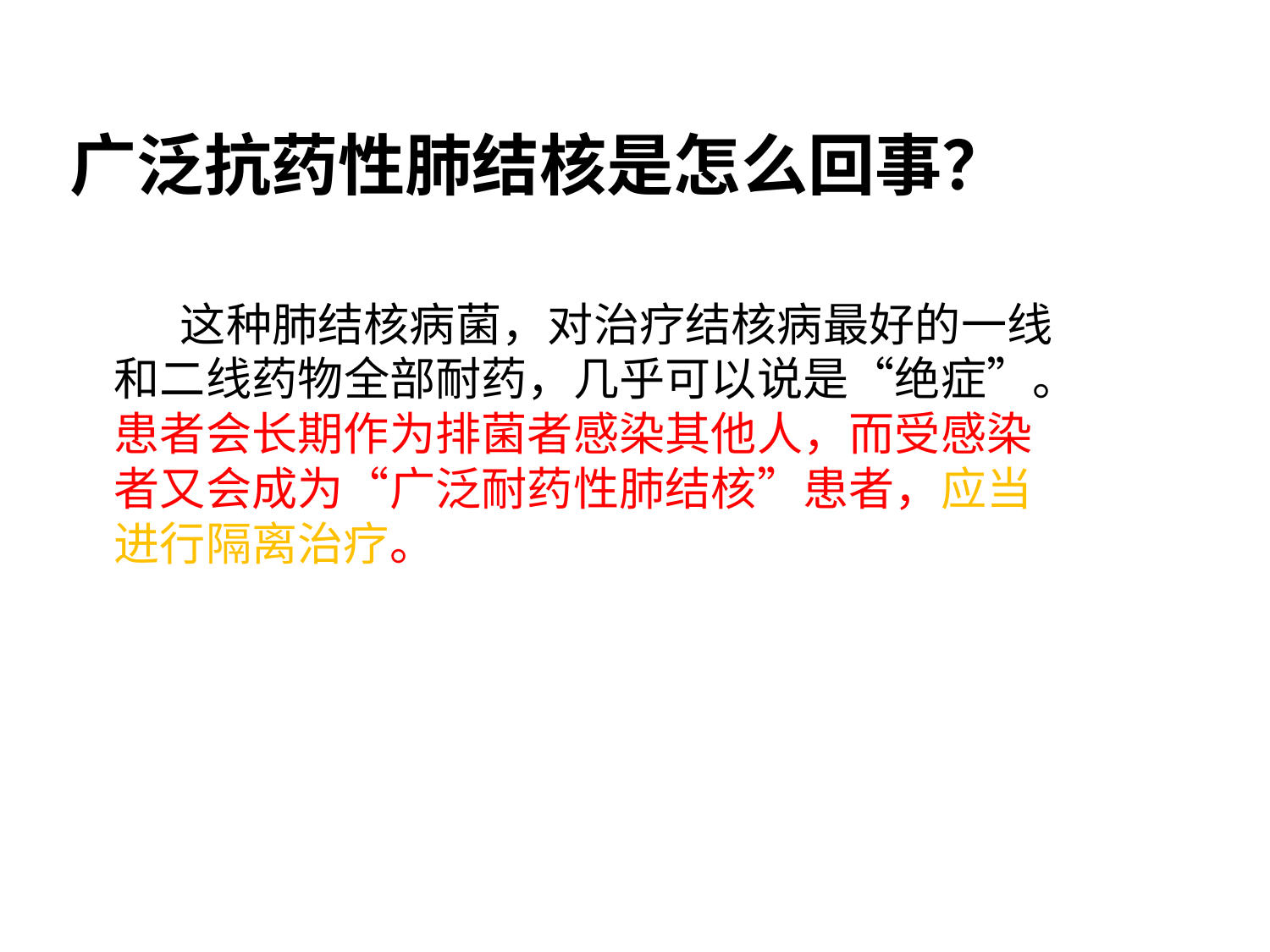

# 广泛抗药性肺结核是怎么回事？

         这种肺结核病菌，对治疗结核病最好的一线和二线药物全部耐药，几乎可以说是“绝症”。患者会长期作为排菌者感染其他人，而受感染者又会成为“广泛耐药性肺结核”患者，应当进行隔离治疗。